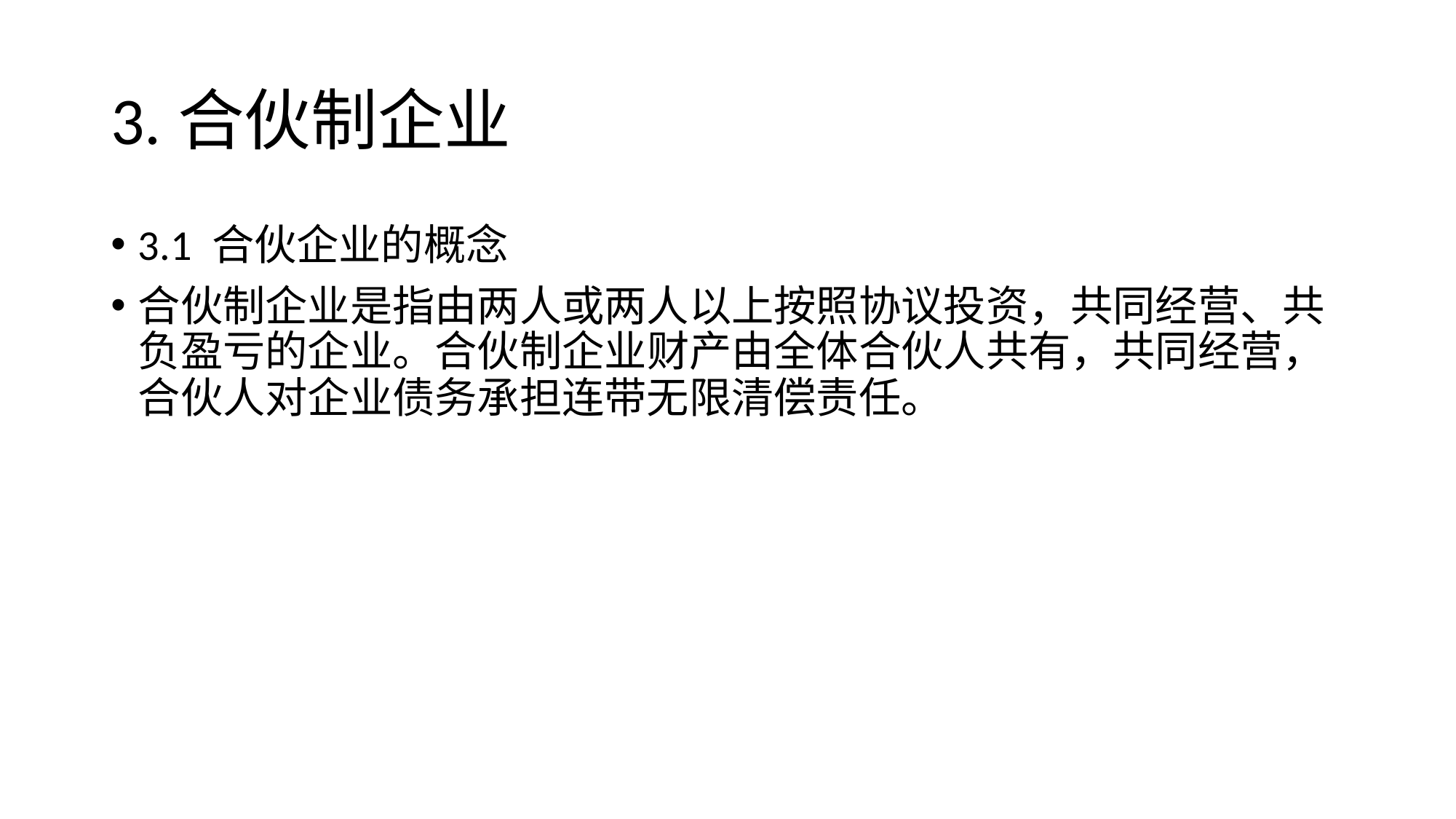

# 3.合伙制企业
3.1 合伙企业的概念
合伙制企业是指由两人或两人以上按照协议投资，共同经营、共负盈亏的企业。合伙制企业财产由全体合伙人共有，共同经营，合伙人对企业债务承担连带无限清偿责任。